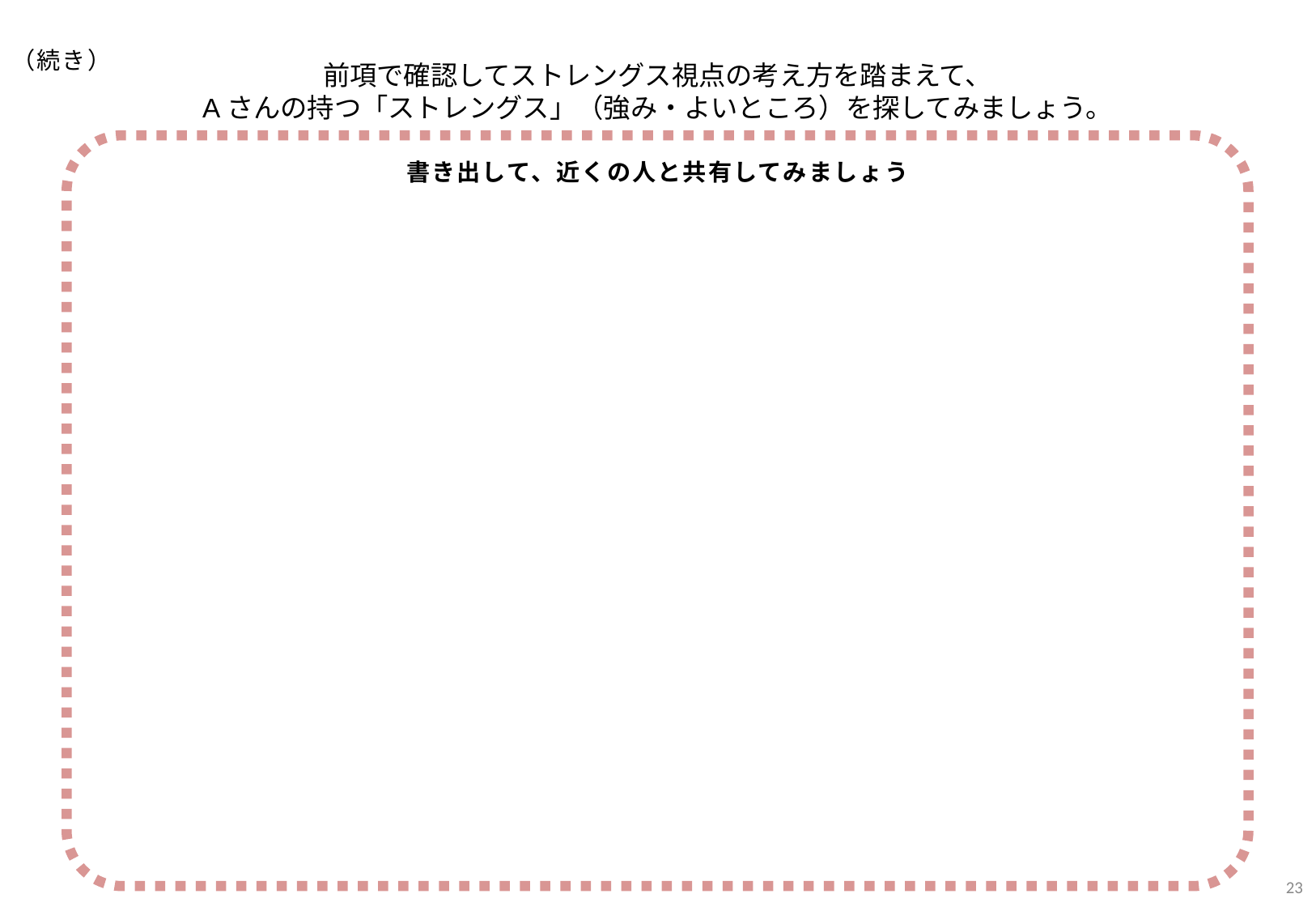

（続き）
前項で確認してストレングス視点の考え方を踏まえて、
Aさんの持つ「ストレングス」（強み・よいところ）を探してみましょう。
書き出して、近くの人と共有してみましょう
23